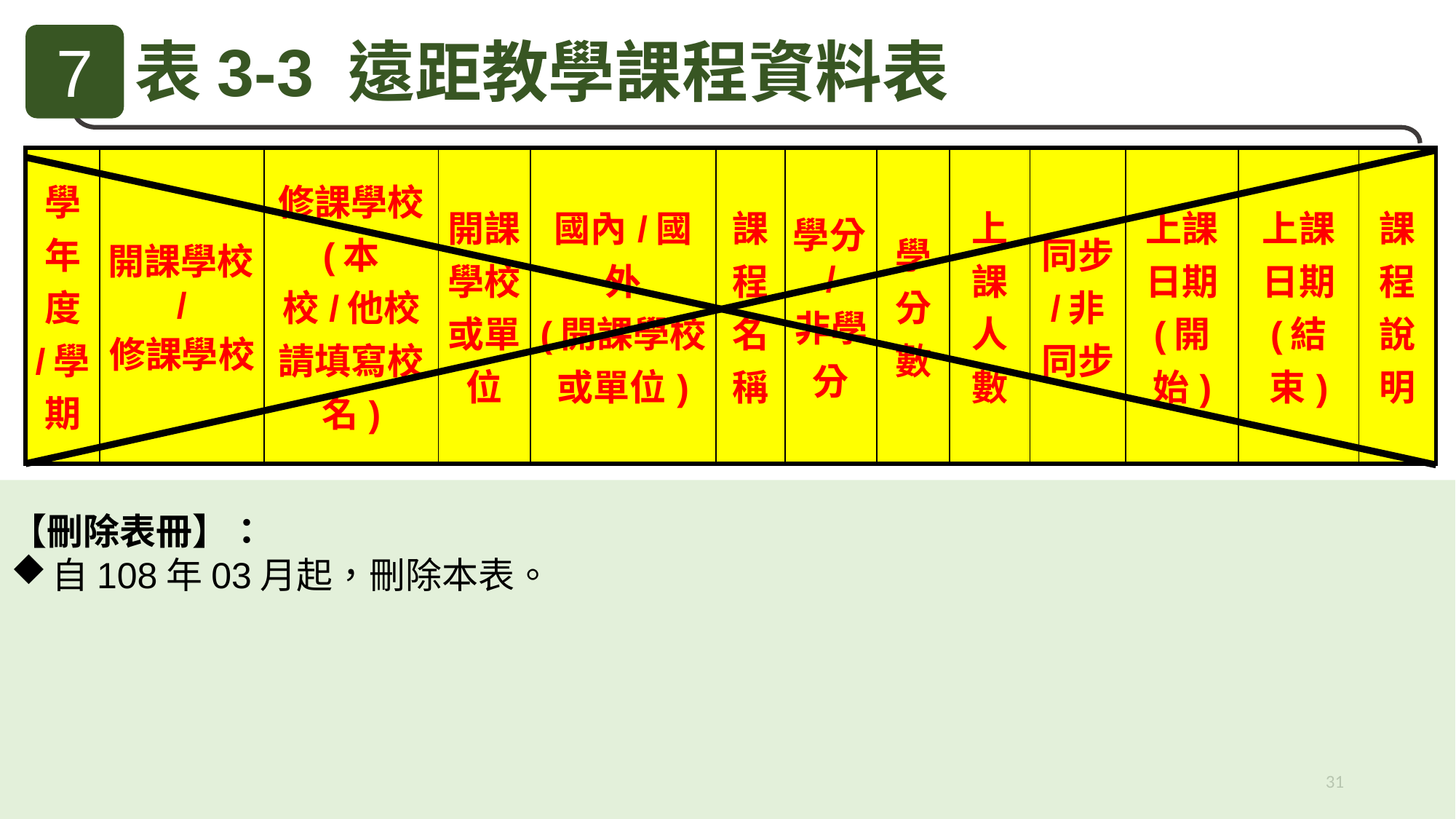

7

表3-3 遠距教學課程資料表

| 學年度 /學期 | 開課學校/ 修課學校 | 修課學校 (本校/他校請填寫校名) | 開課學校 或單位 | 國內/國外 (開課學校或單位) | 課程 名稱 | 學分/ 非學分 | 學分數 | 上課 人數 | 同步 /非同步 | 上課日期 (開始) | 上課日期 (結束) | 課程 說明 |
| --- | --- | --- | --- | --- | --- | --- | --- | --- | --- | --- | --- | --- |

【刪除表冊】：
自108年03月起，刪除本表。

31